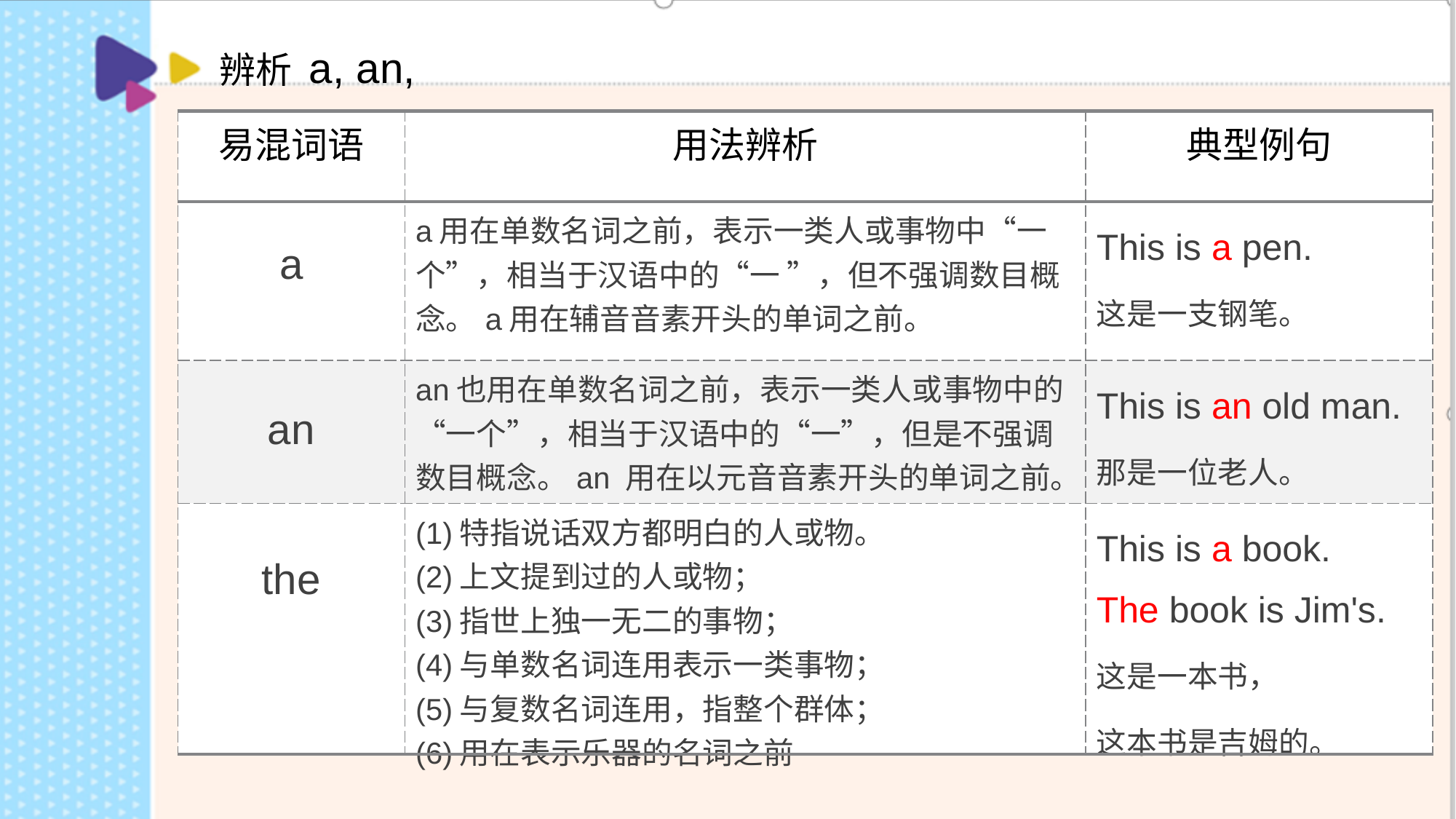

辨析 a, an, the
| 易混词语 | 用法辨析 | 典型例句 |
| --- | --- | --- |
| a | a用在单数名词之前，表示一类人或事物中“一个”，相当于汉语中的“一 ”，但不强调数目概念。a用在辅音音素开头的单词之前。 | This is a pen. 这是一支钢笔。 |
| an | an也用在单数名词之前，表示一类人或事物中的“一个”，相当于汉语中的“一”，但是不强调数目概念。an 用在以元音音素开头的单词之前。 | This is an old man. 那是一位老人。 |
| the | (1)特指说话双方都明白的人或物。 (2)上文提到过的人或物； (3)指世上独一无二的事物； (4)与单数名词连用表示一类事物； (5)与复数名词连用，指整个群体； (6)用在表示乐器的名词之前 | This is a book. The book is Jim's. 这是一本书， 这本书是吉姆的。 |